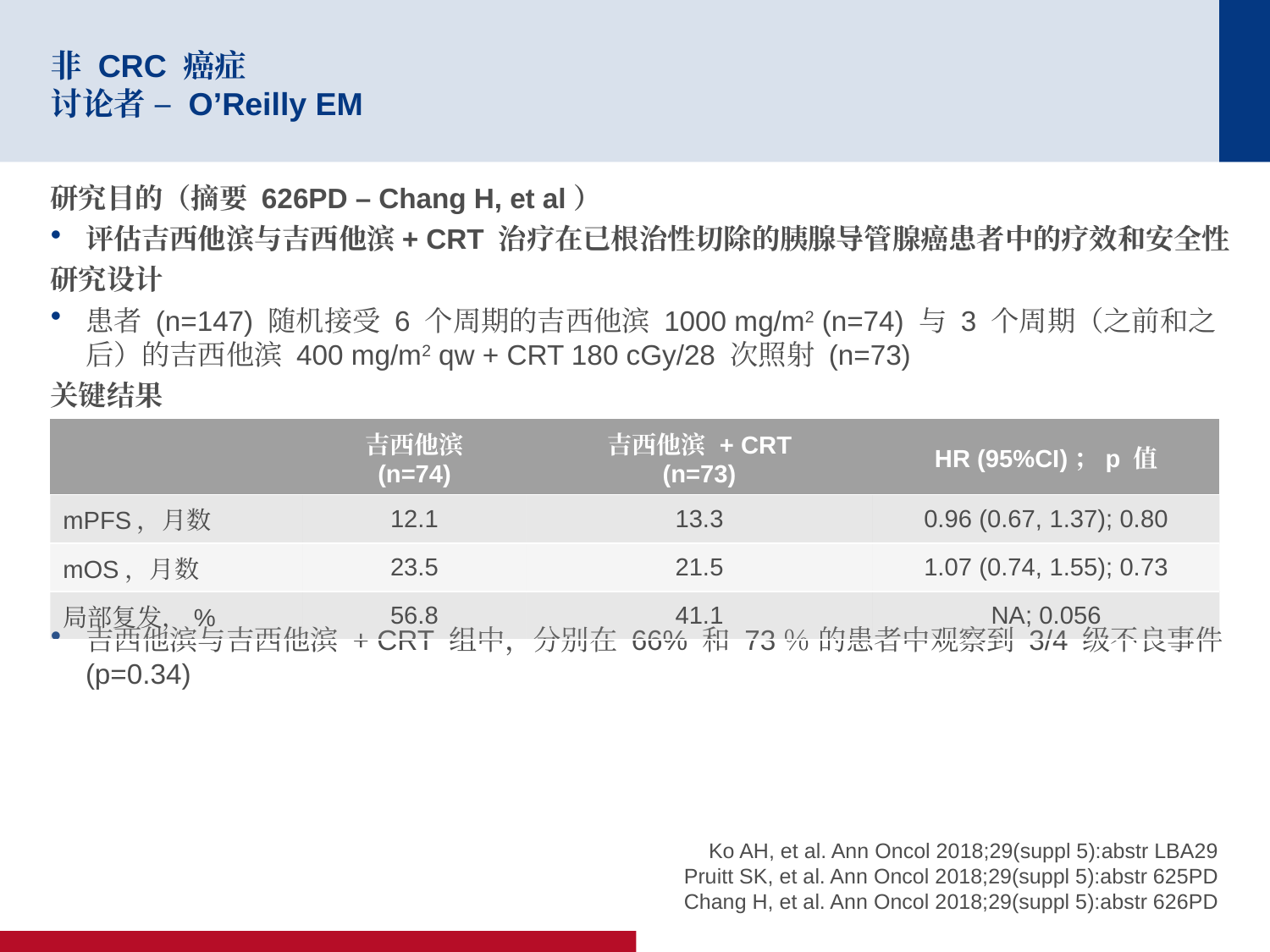

# 非 CRC 癌症 讨论者 – O’Reilly EM
研究目的（摘要 626PD – Chang H, et al）
评估吉西他滨与吉西他滨+ CRT 治疗在已根治性切除的胰腺导管腺癌患者中的疗效和安全性
研究设计
患者 (n=147) 随机接受 6 个周期的吉西他滨 1000 mg/m2 (n=74) 与 3 个周期（之前和之后）的吉西他滨 400 mg/m2 qw + CRT 180 cGy/28 次照射 (n=73)
关键结果

吉西他滨与吉西他滨 + CRT 组中，分别在 66% 和 73％ 的患者中观察到 3/4 级不良事件 (p=0.34)
|  | 吉西他滨 (n=74) | 吉西他滨 + CRT (n=73) | HR (95%CI)；p 值 |
| --- | --- | --- | --- |
| mPFS，月数 | 12.1 | 13.3 | 0.96 (0.67, 1.37); 0.80 |
| mOS，月数 | 23.5 | 21.5 | 1.07 (0.74, 1.55); 0.73 |
| 局部复发，% | 56.8 | 41.1 | NA; 0.056 |
Ko AH, et al. Ann Oncol 2018;29(suppl 5):abstr LBA29
Pruitt SK, et al. Ann Oncol 2018;29(suppl 5):abstr 625PD
Chang H, et al. Ann Oncol 2018;29(suppl 5):abstr 626PD